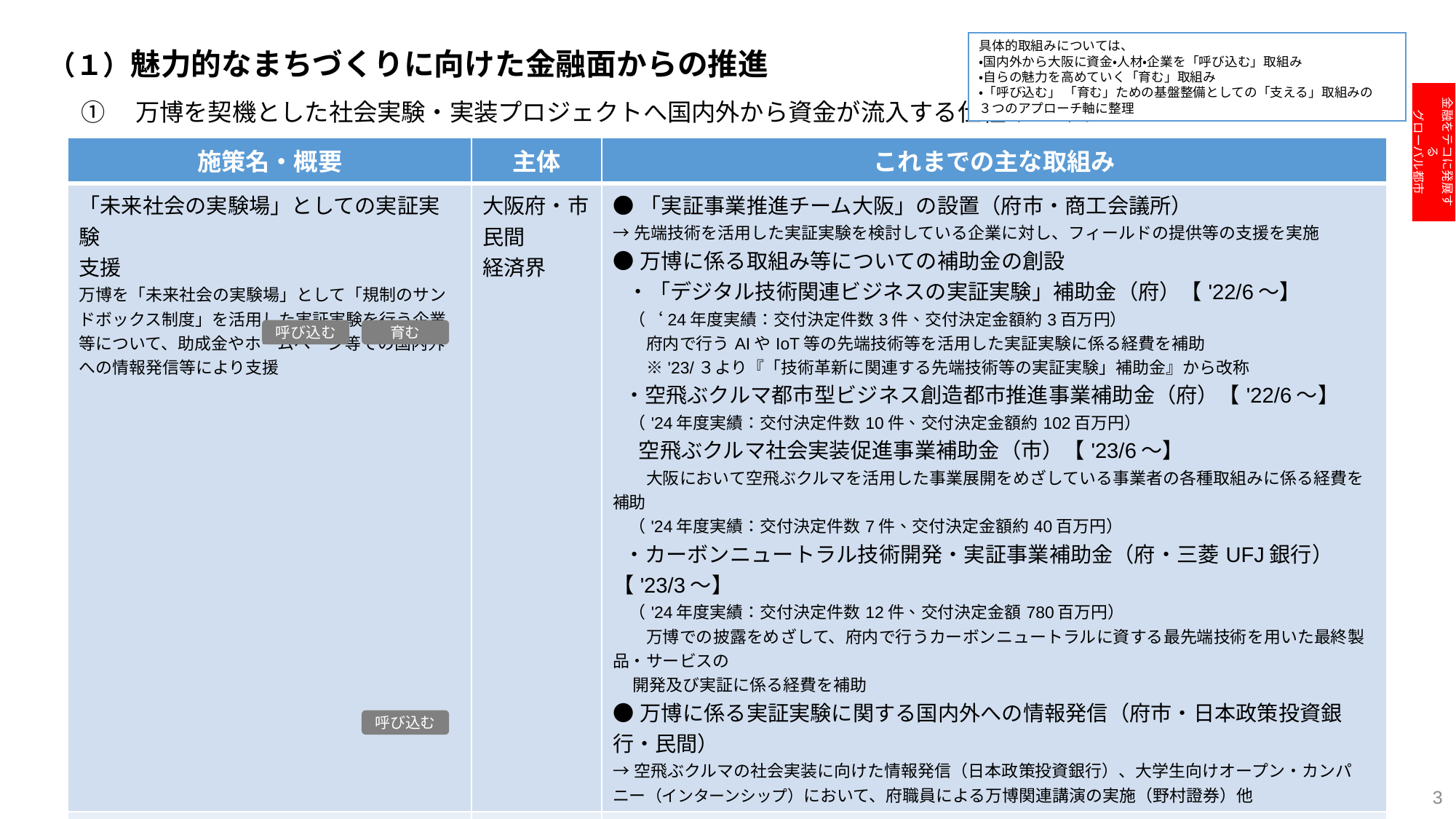

具体的取組みについては、
・国内外から大阪に資金・人材・企業を「呼び込む」取組み
・自らの魅力を高めていく「育む」取組み
・「呼び込む」 「育む」ための基盤整備としての「支える」取組みの
３つのアプローチ軸に整理
（１）魅力的なまちづくりに向けた金融面からの推進
金融をテコに発展する
グローバル都市
①　万博を契機とした社会実験・実装プロジェクトへ国内外から資金が流入する仕組みづくり
| 施策名・概要 | 主体 | これまでの主な取組み |
| --- | --- | --- |
| 「未来社会の実験場」としての実証実験 支援 万博を「未来社会の実験場」として「規制のサンドボックス制度」を活用した実証実験を行う企業等について、助成金やホームページ等での国内外への情報発信等により支援 | 大阪府・市 民間 経済界 | ●「実証事業推進チーム大阪」の設置（府市・商工会議所） →先端技術を活用した実証実験を検討している企業に対し、フィールドの提供等の支援を実施 ●万博に係る取組み等についての補助金の創設 　・「デジタル技術関連ビジネスの実証実験」補助金（府）【'22/6～】 　（‘24年度実績：交付決定件数3件、交付決定金額約3百万円） 　　府内で行うAIやIoT等の先端技術等を活用した実証実験に係る経費を補助 　　※'23/３より『「技術革新に関連する先端技術等の実証実験」補助金』から改称 ・空飛ぶクルマ都市型ビジネス創造都市推進事業補助金（府）【'22/6～】 　（'24年度実績：交付決定件数10件、交付決定金額約102百万円） 　 空飛ぶクルマ社会実装促進事業補助金（市）【'23/6～】 　　大阪において空飛ぶクルマを活用した事業展開をめざしている事業者の各種取組みに係る経費を補助 　（'24年度実績：交付決定件数7件、交付決定金額約40百万円） ・カーボンニュートラル技術開発・実証事業補助金（府・三菱UFJ銀行）【'23/3～】 　（'24年度実績：交付決定件数12件、交付決定金額780百万円） 　　万博での披露をめざして、府内で行うカーボンニュートラルに資する最先端技術を用いた最終製品・サービスの 開発及び実証に係る経費を補助 ●万博に係る実証実験に関する国内外への情報発信（府市・日本政策投資銀行・民間） →空飛ぶクルマの社会実装に向けた情報発信（日本政策投資銀行）、大学生向けオープン・カンパニー（インターンシップ）において、府職員による万博関連講演の実施（野村證券）他 |
| 万博のテーマに関連するファンドによる投資 新たな万博ファンドの組成や、民間ファンドの活用により、万博を契機としたイノベーションや新たなビジネスモデルを生み出す企業への資金調達を円滑化 | 民間 大阪府・市 経済界 | ●万博のテーマに関連するファンドの組成・出資（民間） ・「大阪・関西万博活性化ファンド」の創設【'21/12】 大阪・関西万博のテーマ「いのち輝く未来」に適合する国内のベンチャー企業等に対し10年間投資 |
育む
呼び込む
呼び込む
3